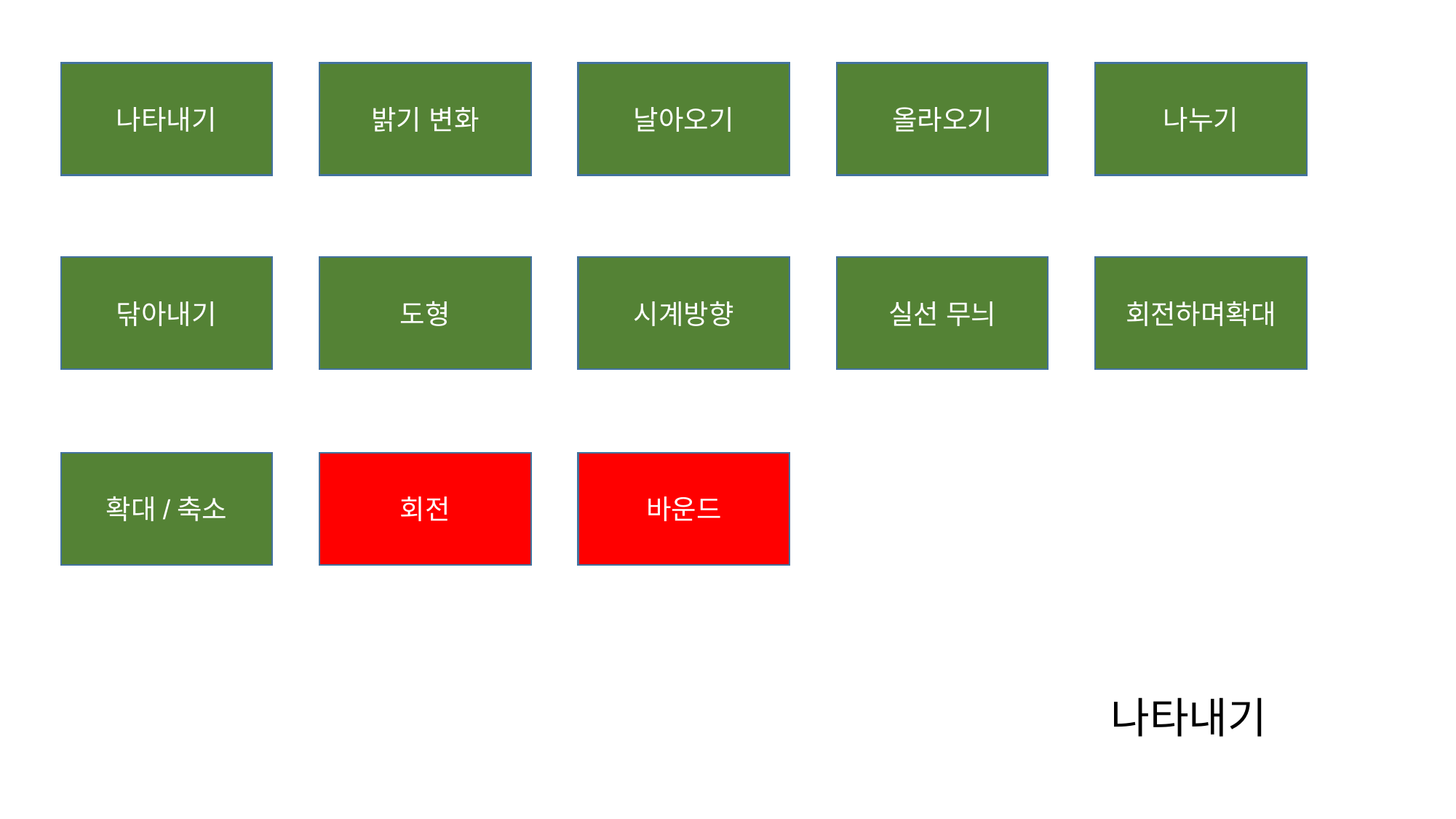

나타내기
밝기 변화
날아오기
올라오기
나누기
닦아내기
도형
시계방향
실선 무늬
회전하며확대
확대/축소
회전
바운드
나타내기